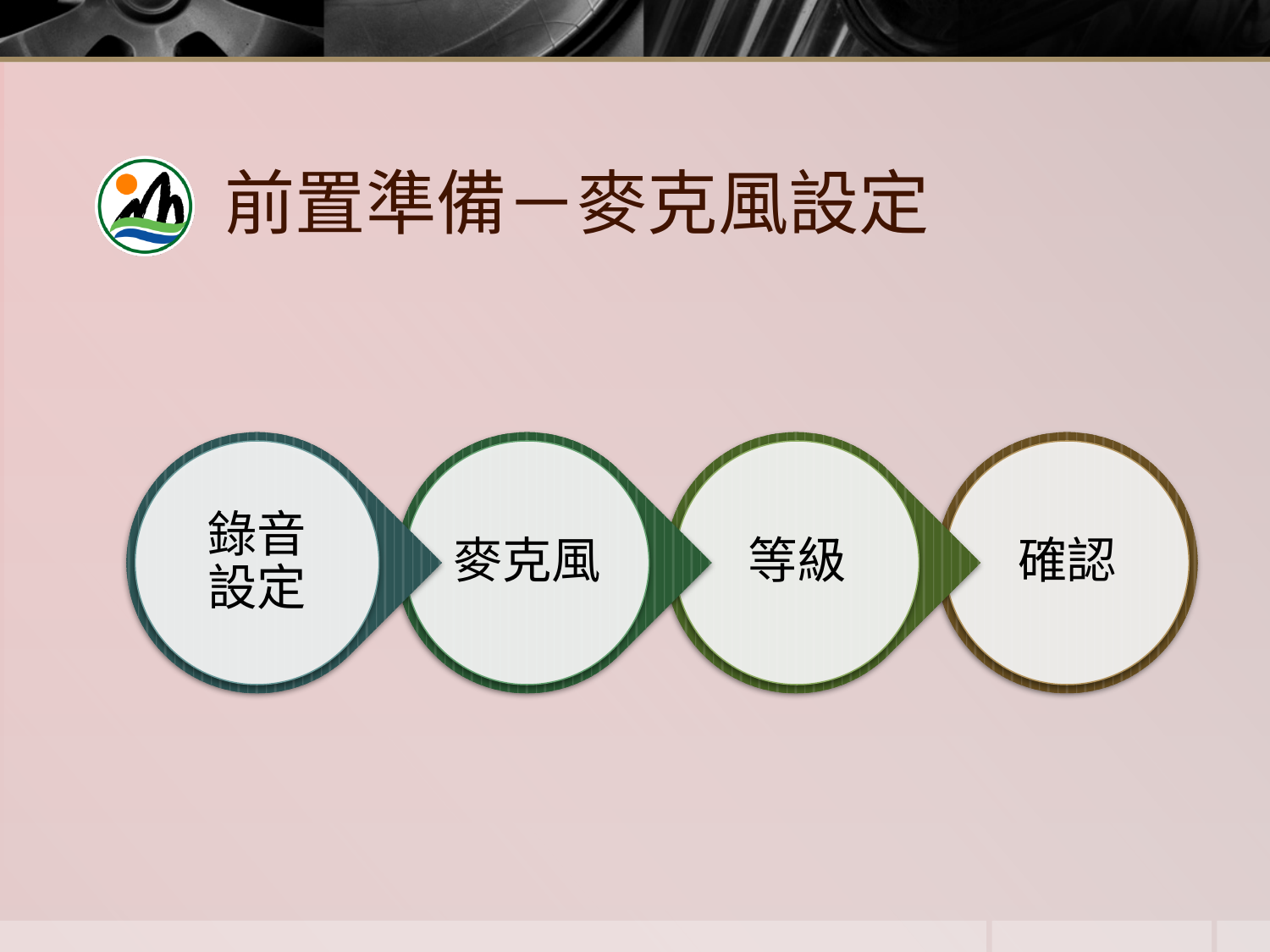

# 前置準備－麥克風設定
確認
等級
麥克風
錄音
設定